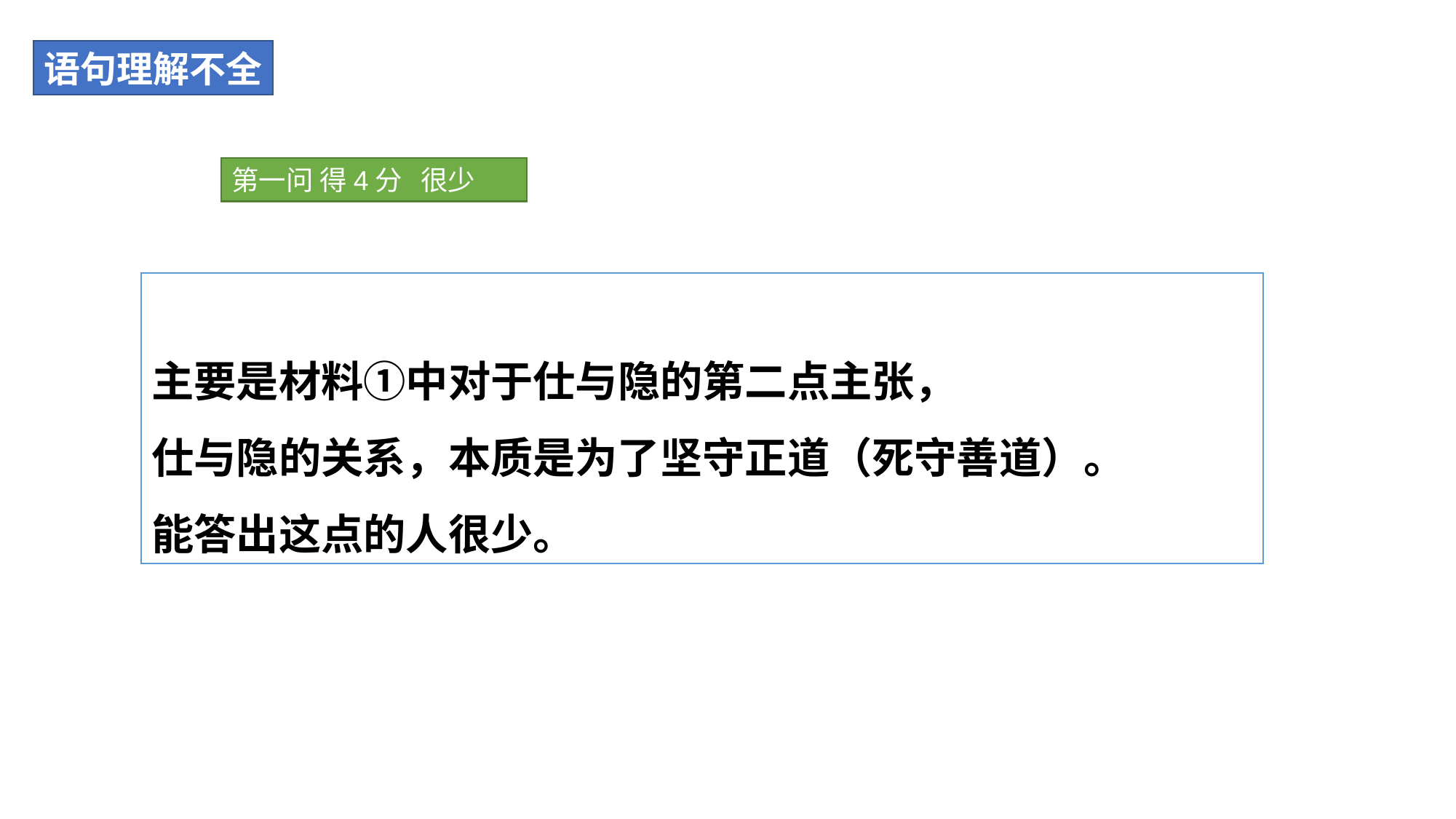

语句理解不全
第一问 得4分   很少

主要是材料①中对于仕与隐的第二点主张，
仕与隐的关系，本质是为了坚守正道（死守善道）。
能答出这点的人很少。